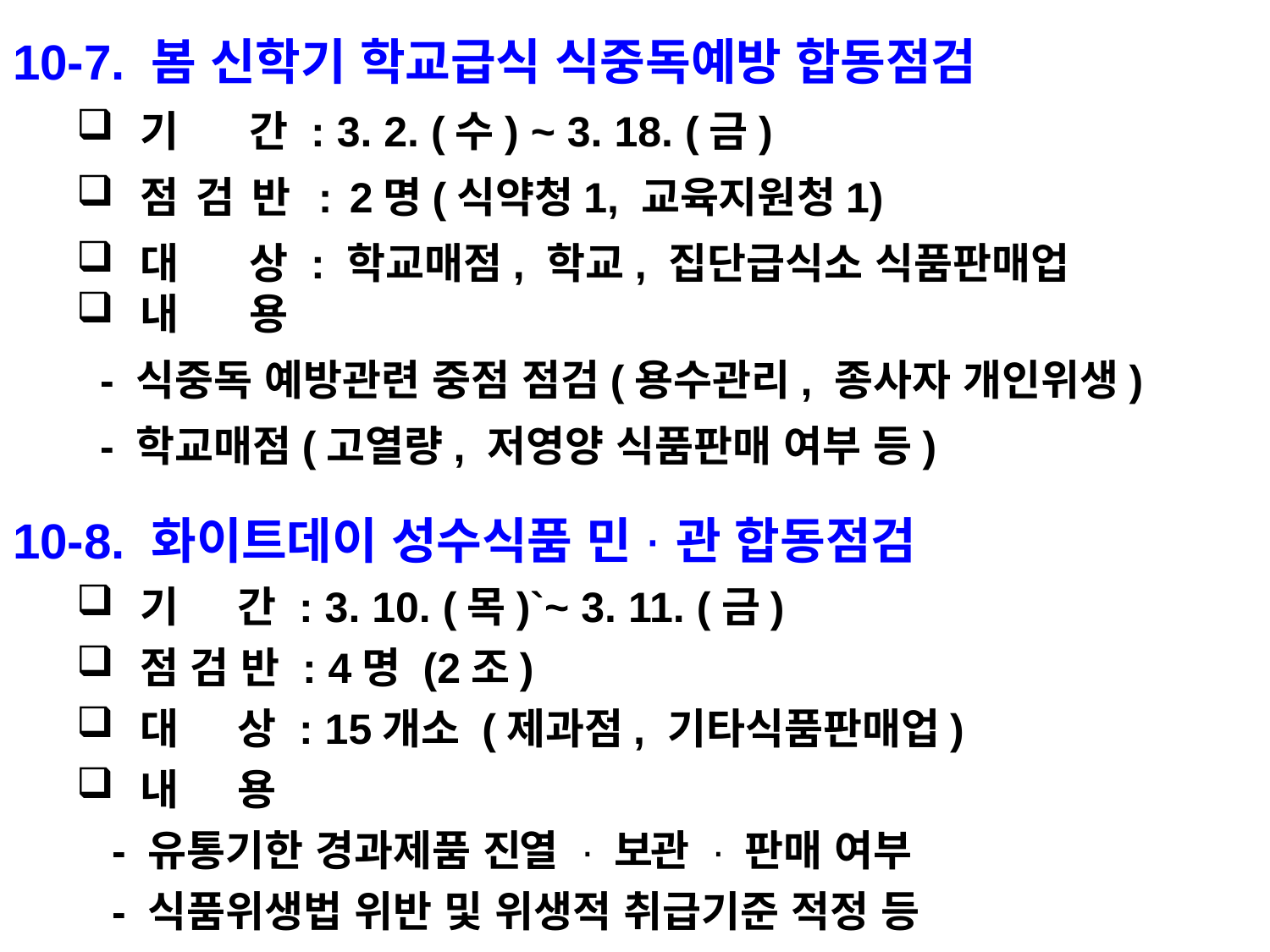

10-7. 봄 신학기 학교급식 식중독예방 합동점검
기      간 : 3. 2. (수) ~ 3. 18. (금)
점 검 반 : 2명(식약청1, 교육지원청1)
대      상 : 학교매점, 학교, 집단급식소 식품판매업
내      용
  - 식중독 예방관련 중점 점검(용수관리, 종사자 개인위생)
  - 학교매점(고열량, 저영양 식품판매 여부 등)

10-8. 화이트데이 성수식품 민·관 합동점검
기     간 : 3. 10. (목)`~ 3. 11. (금)
점 검 반 : 4명 (2조)
대     상 : 15개소 (제과점, 기타식품판매업)
내     용
   - 유통기한 경과제품 진열 · 보관 · 판매 여부
   - 식품위생법 위반 및 위생적 취급기준 적정 등